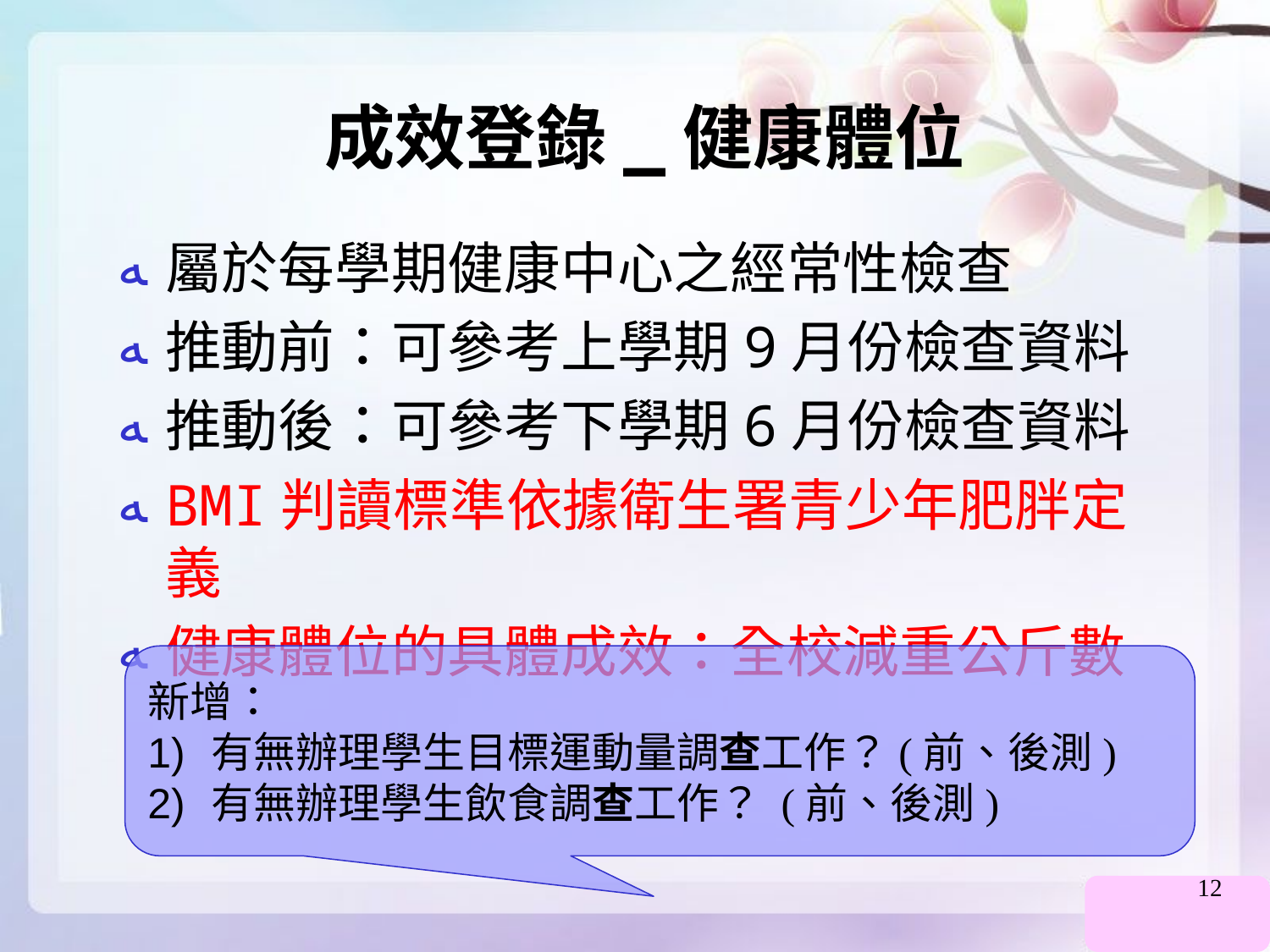

# 成效登錄_健康體位
屬於每學期健康中心之經常性檢查
推動前：可參考上學期9月份檢查資料
推動後：可參考下學期6月份檢查資料
BMI判讀標準依據衛生署青少年肥胖定義
健康體位的具體成效：全校減重公斤數
新增：
有無辦理學生目標運動量調查工作？(前、後測)
有無辦理學生飲食調查工作？ (前、後測)
12